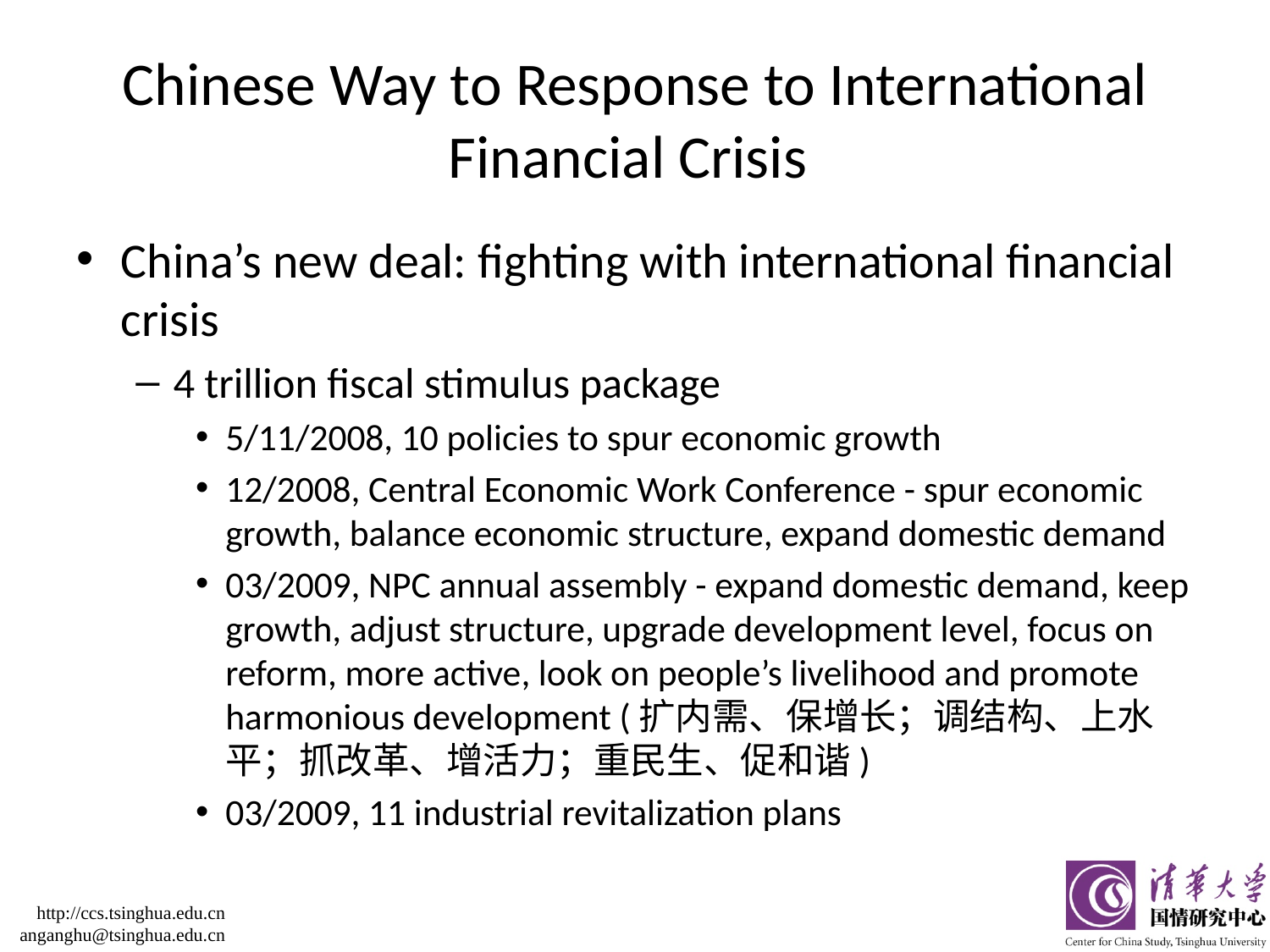

# Chinese Way to Response to International Financial Crisis
China’s new deal: fighting with international financial crisis
4 trillion fiscal stimulus package
5/11/2008, 10 policies to spur economic growth
12/2008, Central Economic Work Conference - spur economic growth, balance economic structure, expand domestic demand
03/2009, NPC annual assembly - expand domestic demand, keep growth, adjust structure, upgrade development level, focus on reform, more active, look on people’s livelihood and promote harmonious development (扩内需、保增长；调结构、上水平；抓改革、增活力；重民生、促和谐)
03/2009, 11 industrial revitalization plans